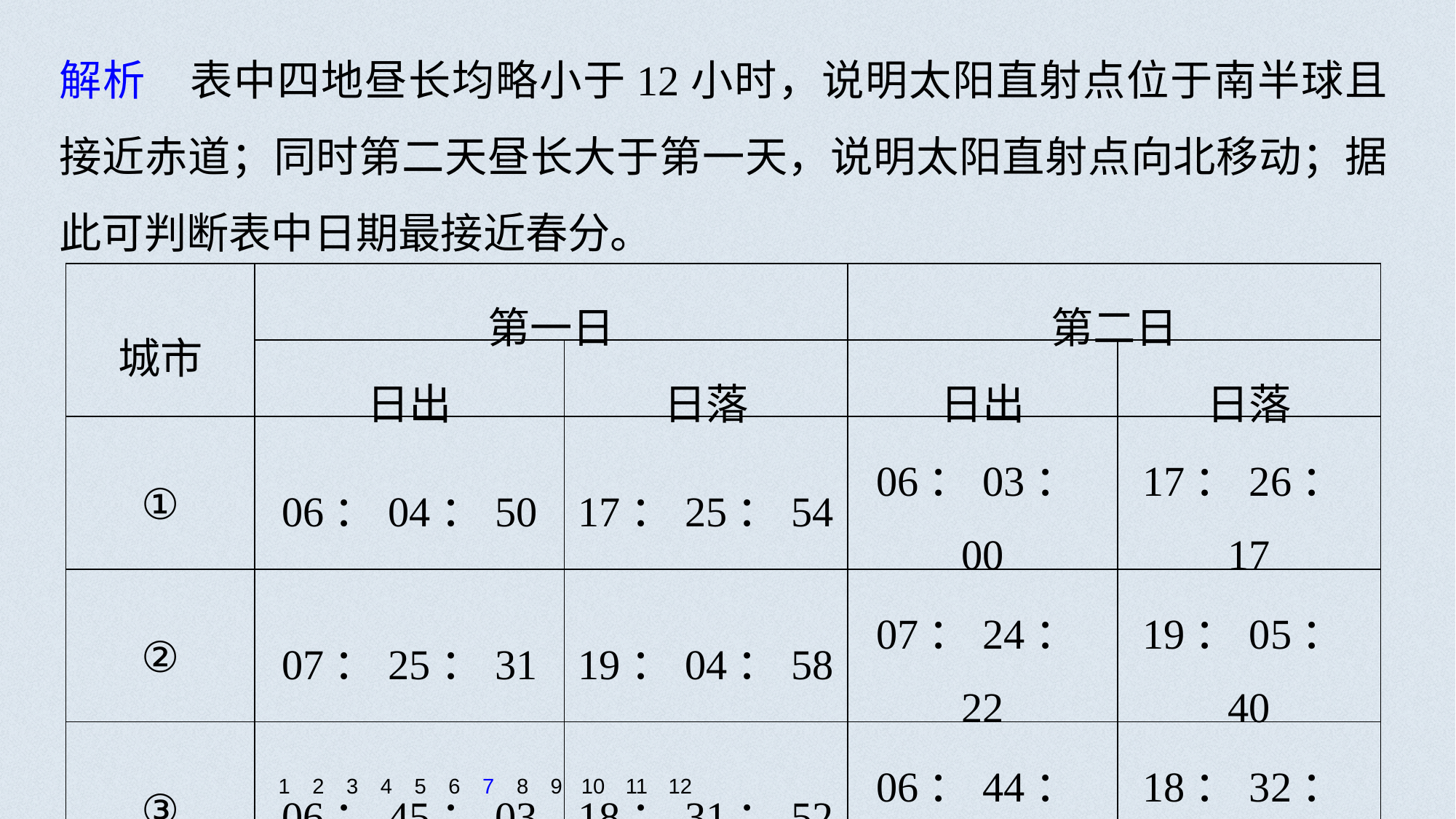

解析　表中四地昼长均略小于12小时，说明太阳直射点位于南半球且接近赤道；同时第二天昼长大于第一天，说明太阳直射点向北移动；据此可判断表中日期最接近春分。
| 城市 | 第一日 |  | 第二日 |  |
| --- | --- | --- | --- | --- |
|  | 日出 | 日落 | 日出 | 日落 |
| ① | 06：04：50 | 17：25：54 | 06：03：00 | 17：26：17 |
| ② | 07：25：31 | 19：04：58 | 07：24：22 | 19：05：40 |
| ③ | 06：45：03 | 18：31：52 | 06：44：09 | 18：32：18 |
| ④ | 08：16：41 | 19：57：11 | 08：15：34 | 19：57：50 |
1
2
3
4
5
6
7
8
9
10
11
12